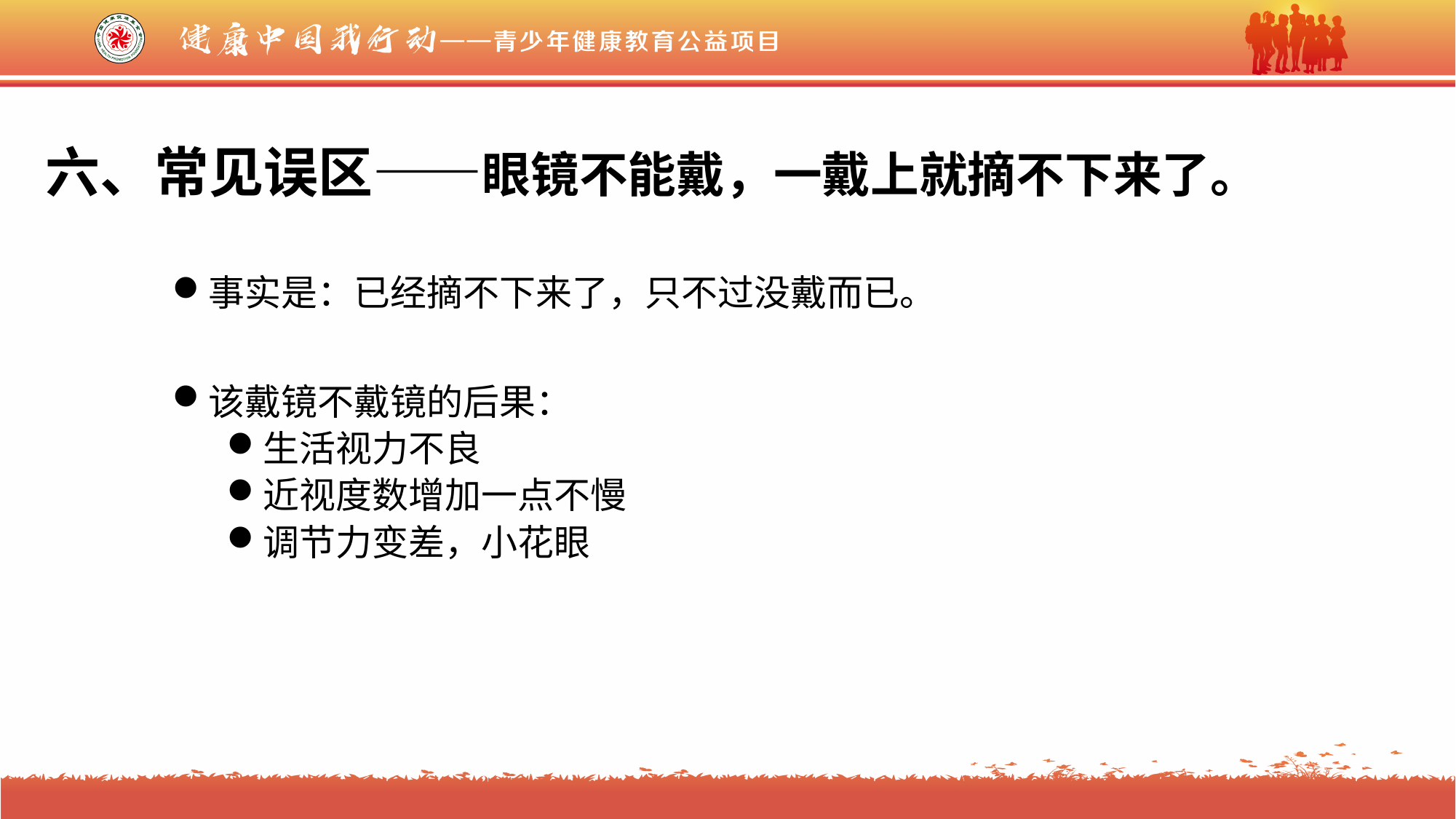

六、常见误区——眼镜不能戴，一戴上就摘不下来了。
事实是：已经摘不下来了，只不过没戴而已。

该戴镜不戴镜的后果：
生活视力不良
近视度数增加一点不慢
调节力变差，小花眼